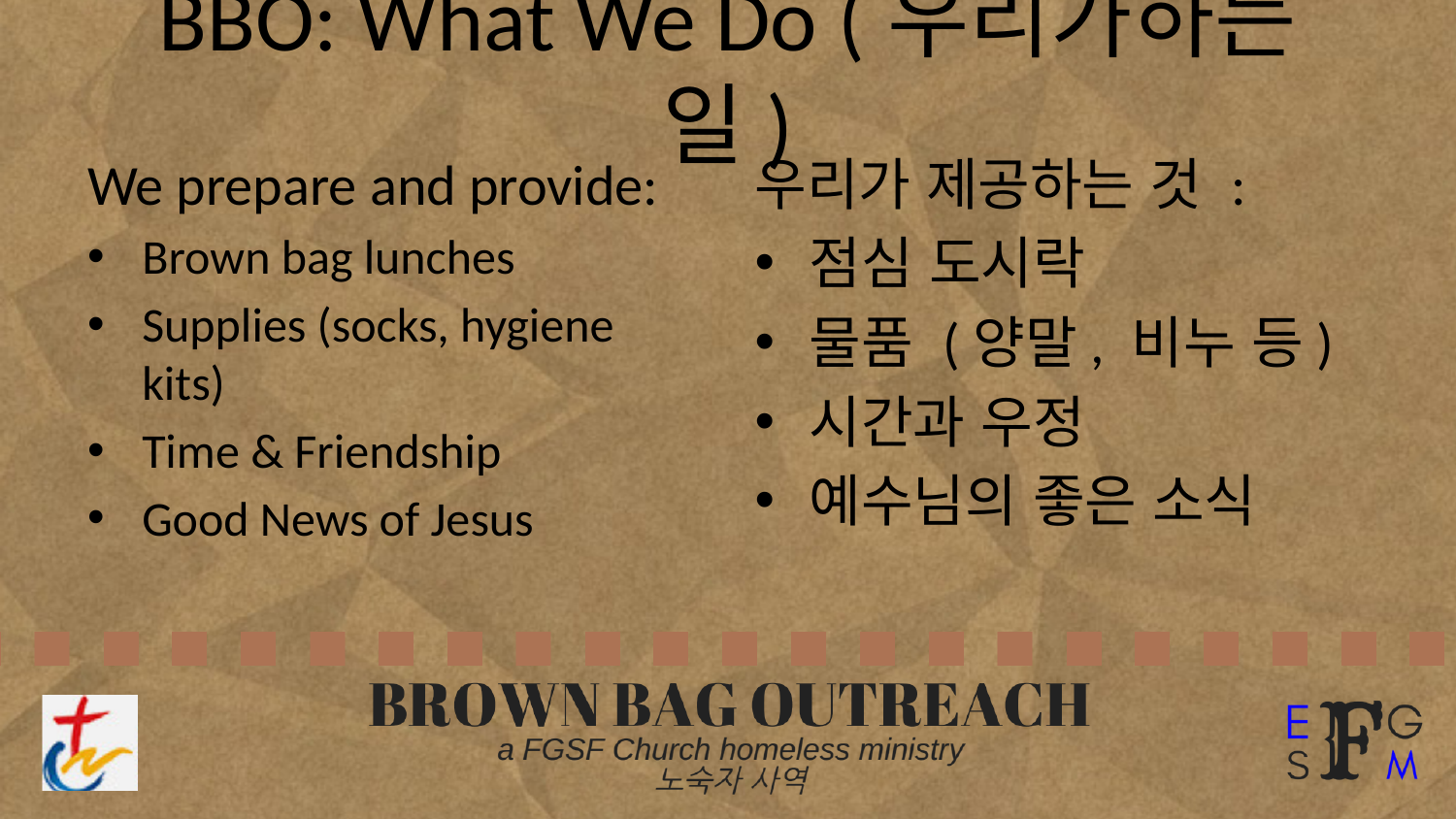

# BBO: What We Do (우리가하는 일)
We prepare and provide:
Brown bag lunches
Supplies (socks, hygiene kits)
Time & Friendship
Good News of Jesus
우리가 제공하는 것 :
점심 도시락
물품 (양말, 비누 등)
시간과 우정
예수님의 좋은 소식